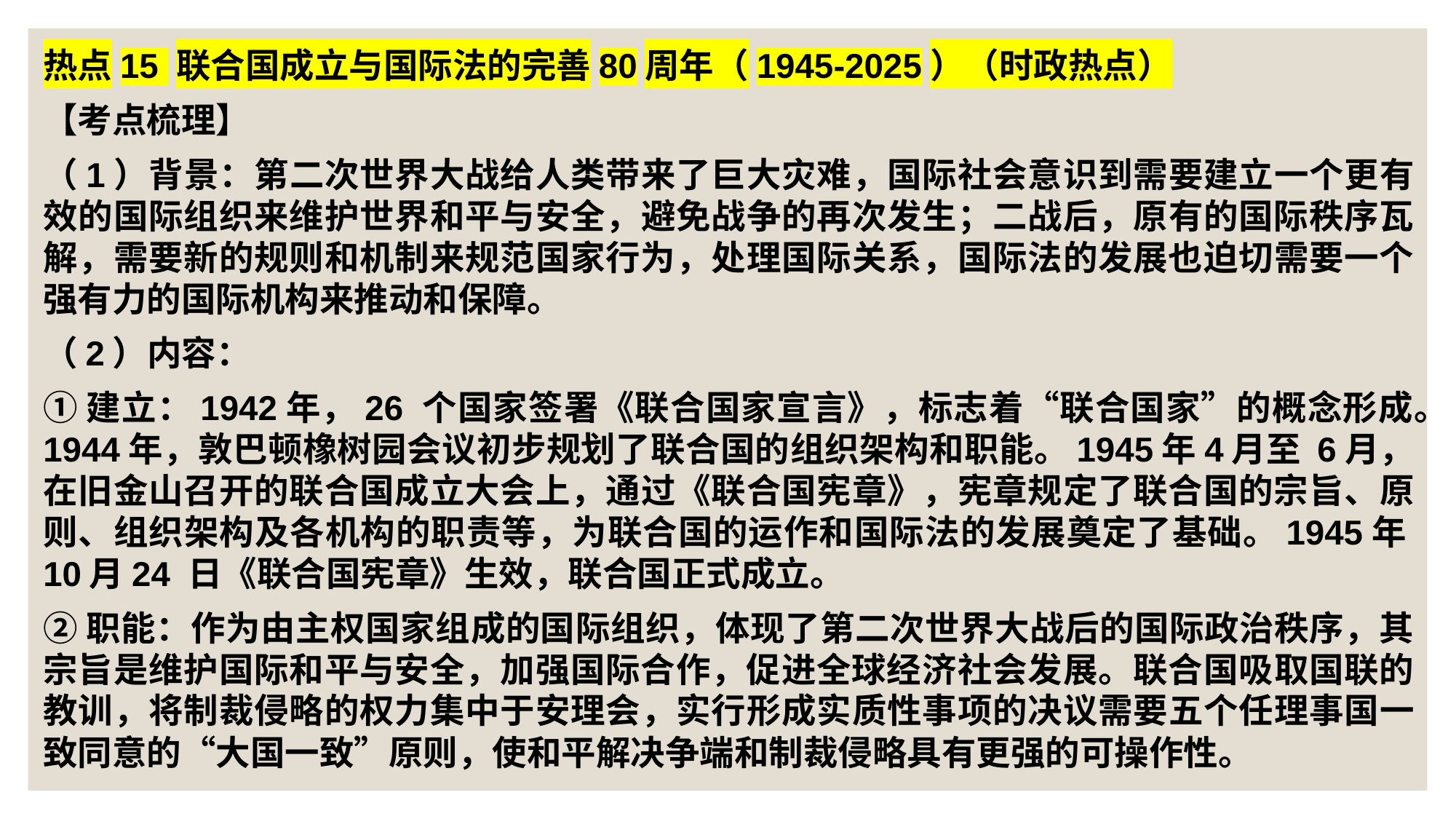

热点15 联合国成立与国际法的完善80周年（1945-2025）（时政热点）
【考点梳理】
（1）背景：第二次世界大战给人类带来了巨大灾难，国际社会意识到需要建立一个更有效的国际组织来维护世界和平与安全，避免战争的再次发生；二战后，原有的国际秩序瓦解，需要新的规则和机制来规范国家行为，处理国际关系，国际法的发展也迫切需要一个强有力的国际机构来推动和保障。
（2）内容：
①建立：1942年，26 个国家签署《联合国家宣言》，标志着“联合国家”的概念形成。1944年，敦巴顿橡树园会议初步规划了联合国的组织架构和职能。1945年4月至 6月，在旧金山召开的联合国成立大会上，通过《联合国宪章》，宪章规定了联合国的宗旨、原则、组织架构及各机构的职责等，为联合国的运作和国际法的发展奠定了基础。1945年10月24 日《联合国宪章》生效，联合国正式成立。
②职能：作为由主权国家组成的国际组织，体现了第二次世界大战后的国际政治秩序，其宗旨是维护国际和平与安全，加强国际合作，促进全球经济社会发展。联合国吸取国联的教训，将制裁侵略的权力集中于安理会，实行形成实质性事项的决议需要五个任理事国一致同意的“大国一致”原则，使和平解决争端和制裁侵略具有更强的可操作性。